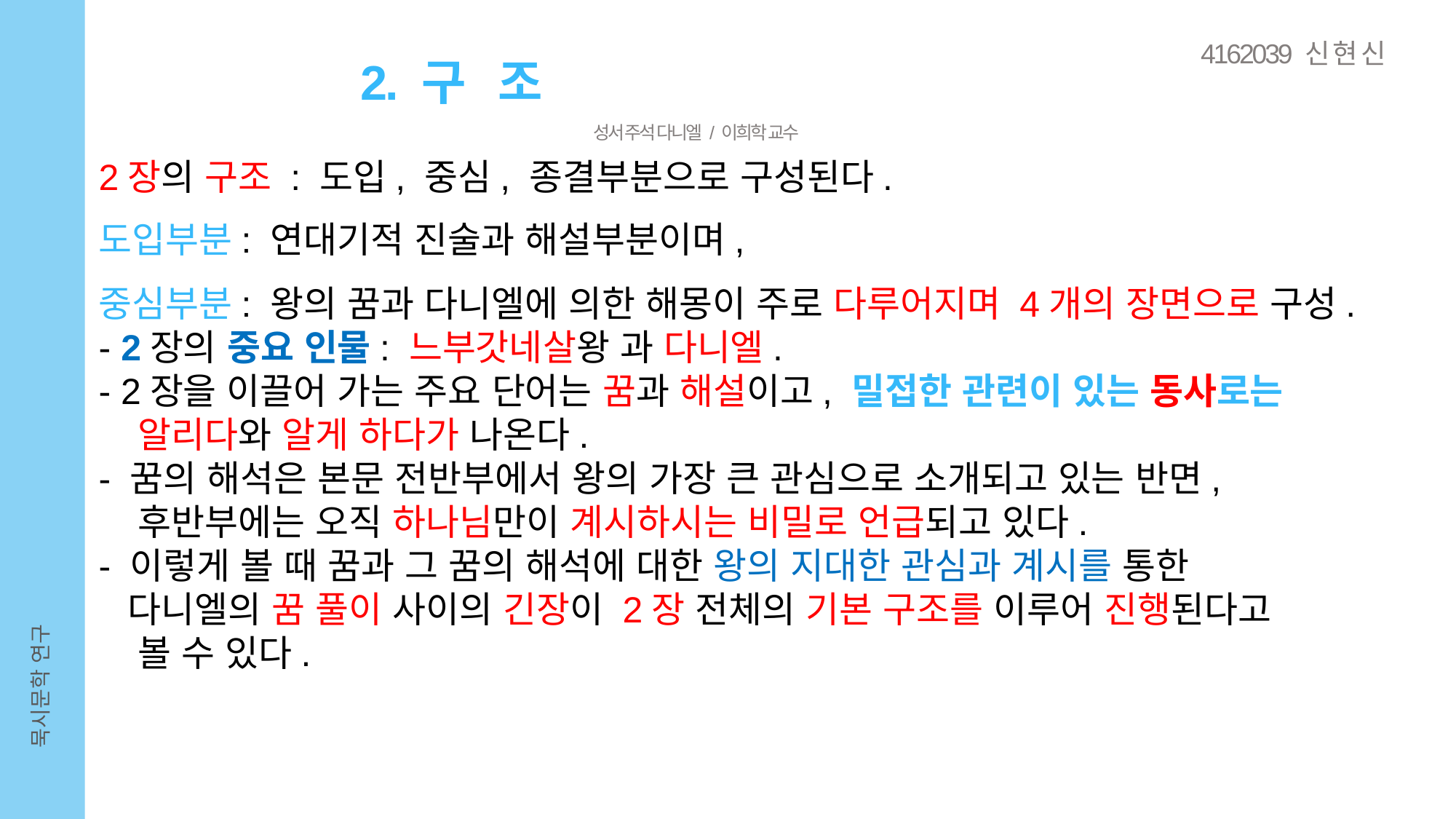

4162039 신 현 신
2. 구   조
성서 주석 다니엘 / 이희학 교수
2장의 구조 : 도입, 중심, 종결부분으로 구성된다.

도입부분: 연대기적 진술과 해설부분이며,

중심부분: 왕의 꿈과 다니엘에 의한 해몽이 주로 다루어지며 4개의 장면으로 구성.
- 2장의 중요 인물: 느부갓네살왕 과 다니엘.
- 2장을 이끌어 가는 주요 단어는 꿈과 해설이고, 밀접한 관련이 있는 동사로는
   알리다와 알게 하다가 나온다.
- 꿈의 해석은 본문 전반부에서 왕의 가장 큰 관심으로 소개되고 있는 반면,
   후반부에는 오직 하나님만이 계시하시는 비밀로 언급되고 있다.
- 이렇게 볼 때 꿈과 그 꿈의 해석에 대한 왕의 지대한 관심과 계시를 통한
  다니엘의 꿈 풀이 사이의 긴장이 2장 전체의 기본 구조를 이루어 진행된다고
   볼 수 있다.
묵시문학 연구